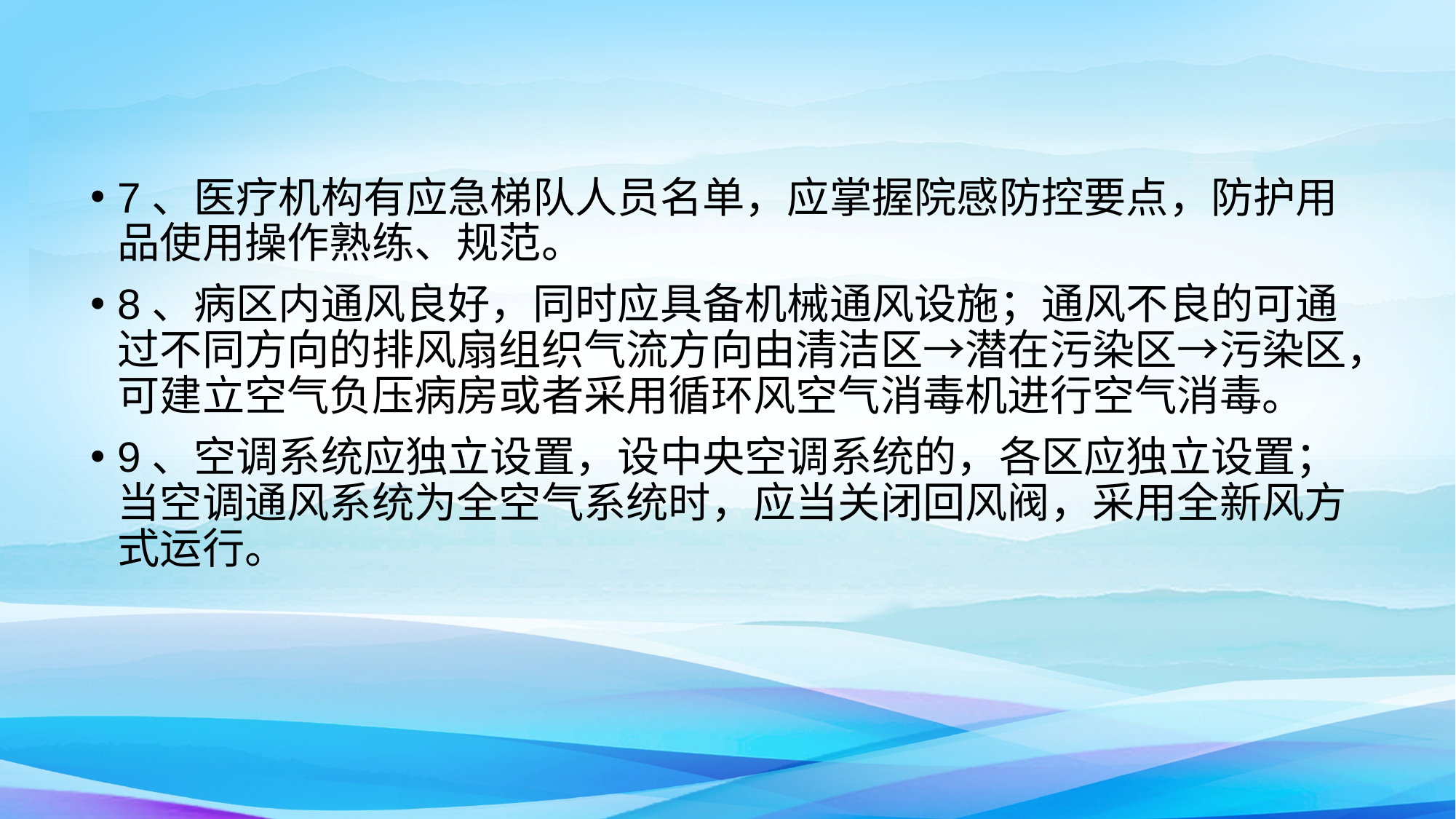

7、医疗机构有应急梯队人员名单，应掌握院感防控要点，防护用品使用操作熟练、规范。
8、病区内通风良好，同时应具备机械通风设施；通风不良的可通过不同方向的排风扇组织气流方向由清洁区→潜在污染区→污染区，可建立空气负压病房或者采用循环风空气消毒机进行空气消毒。
9、空调系统应独立设置，设中央空调系统的，各区应独立设置；当空调通风系统为全空气系统时，应当关闭回风阀，采用全新风方式运行。